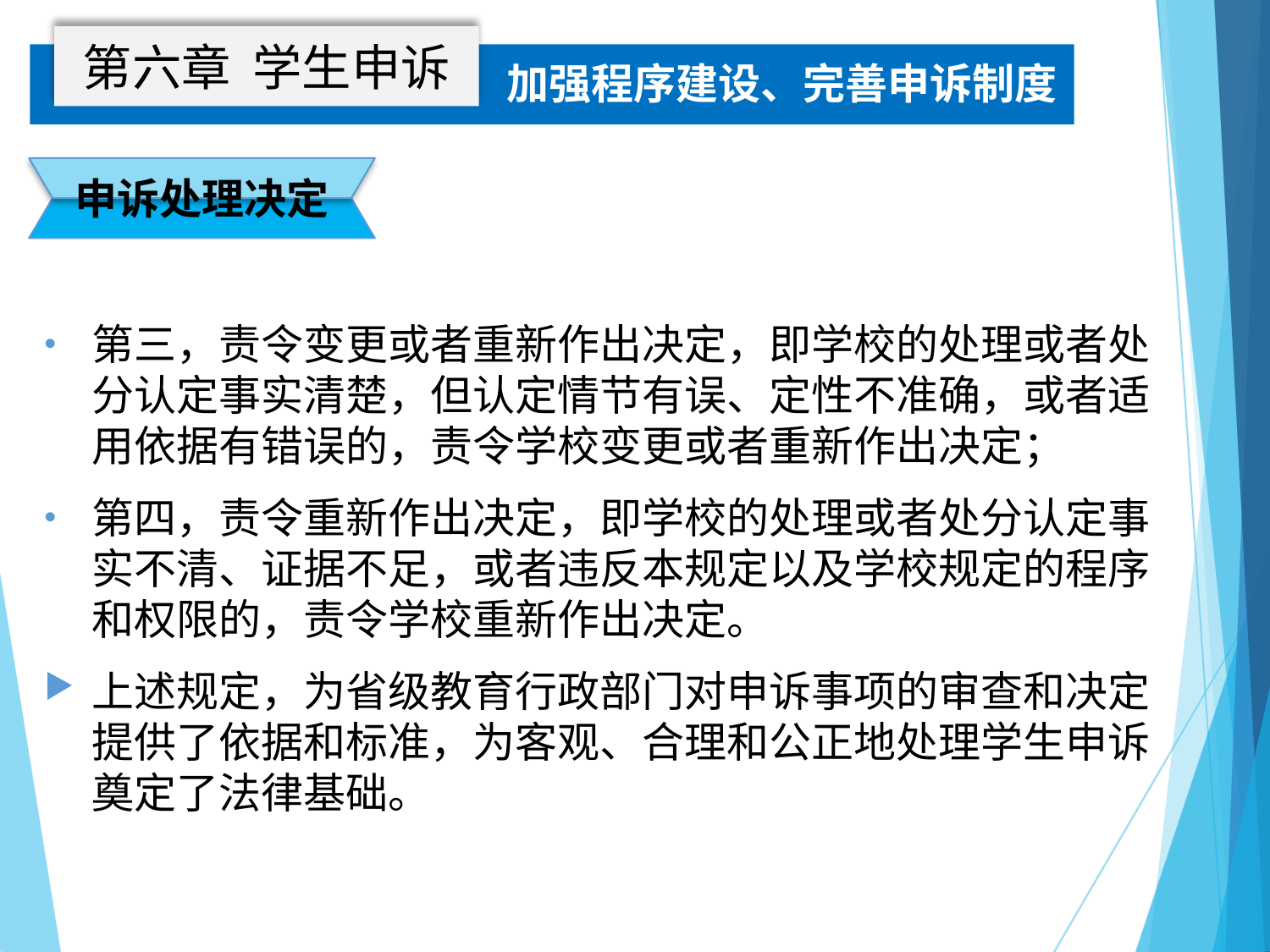

第六章  学生申诉
加强程序建设、完善申诉制度

申诉处理决定

第三，责令变更或者重新作出决定，即学校的处理或者处分认定事实清楚，但认定情节有误、定性不准确，或者适用依据有错误的，责令学校变更或者重新作出决定；
第四，责令重新作出决定，即学校的处理或者处分认定事实不清、证据不足，或者违反本规定以及学校规定的程序和权限的，责令学校重新作出决定。
上述规定，为省级教育行政部门对申诉事项的审查和决定提供了依据和标准，为客观、合理和公正地处理学生申诉奠定了法律基础。